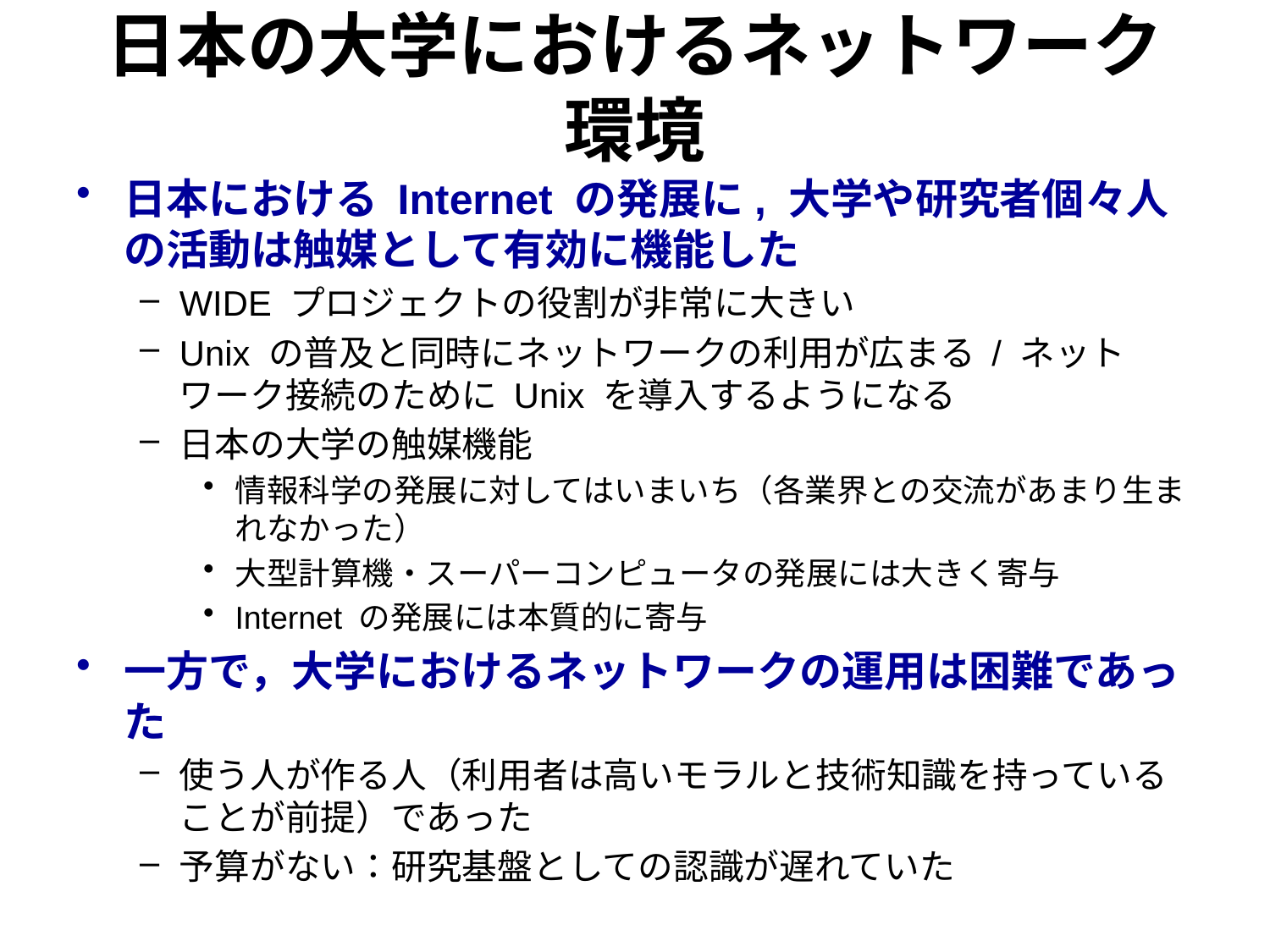

# 日本の大学におけるネットワーク環境
日本における Internet の発展に, 大学や研究者個々人の活動は触媒として有効に機能した
WIDE プロジェクトの役割が非常に大きい
Unix の普及と同時にネットワークの利用が広まる / ネットワーク接続のために Unix を導入するようになる
日本の大学の触媒機能
情報科学の発展に対してはいまいち（各業界との交流があまり生まれなかった）
大型計算機・スーパーコンピュータの発展には大きく寄与
Internet の発展には本質的に寄与
一方で，大学におけるネットワークの運用は困難であった
使う人が作る人（利用者は高いモラルと技術知識を持っていることが前提）であった
予算がない：研究基盤としての認識が遅れていた